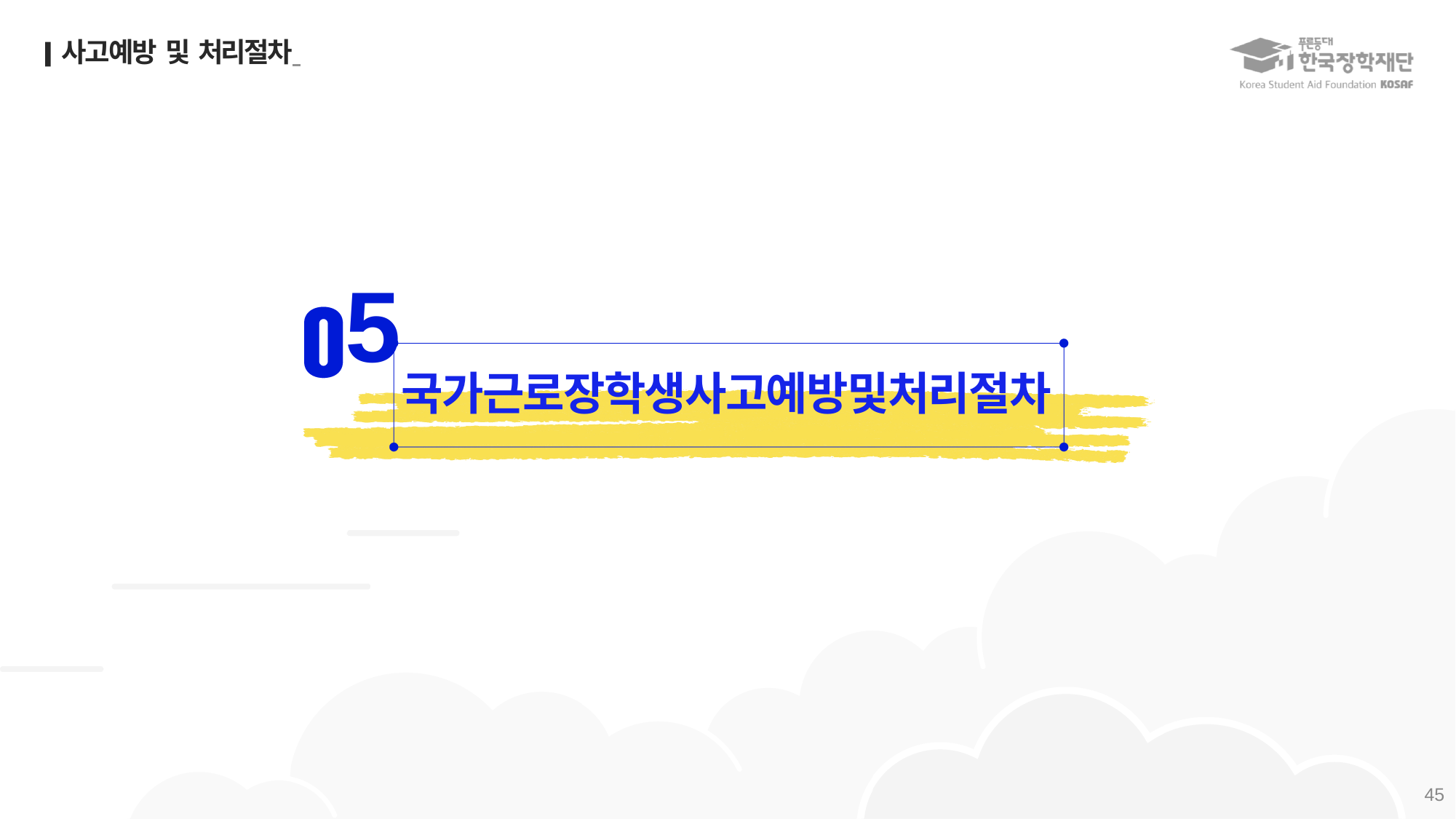

사고예방 및 처리절차
# 5
국가근로장학생사고예방및처리절차
45